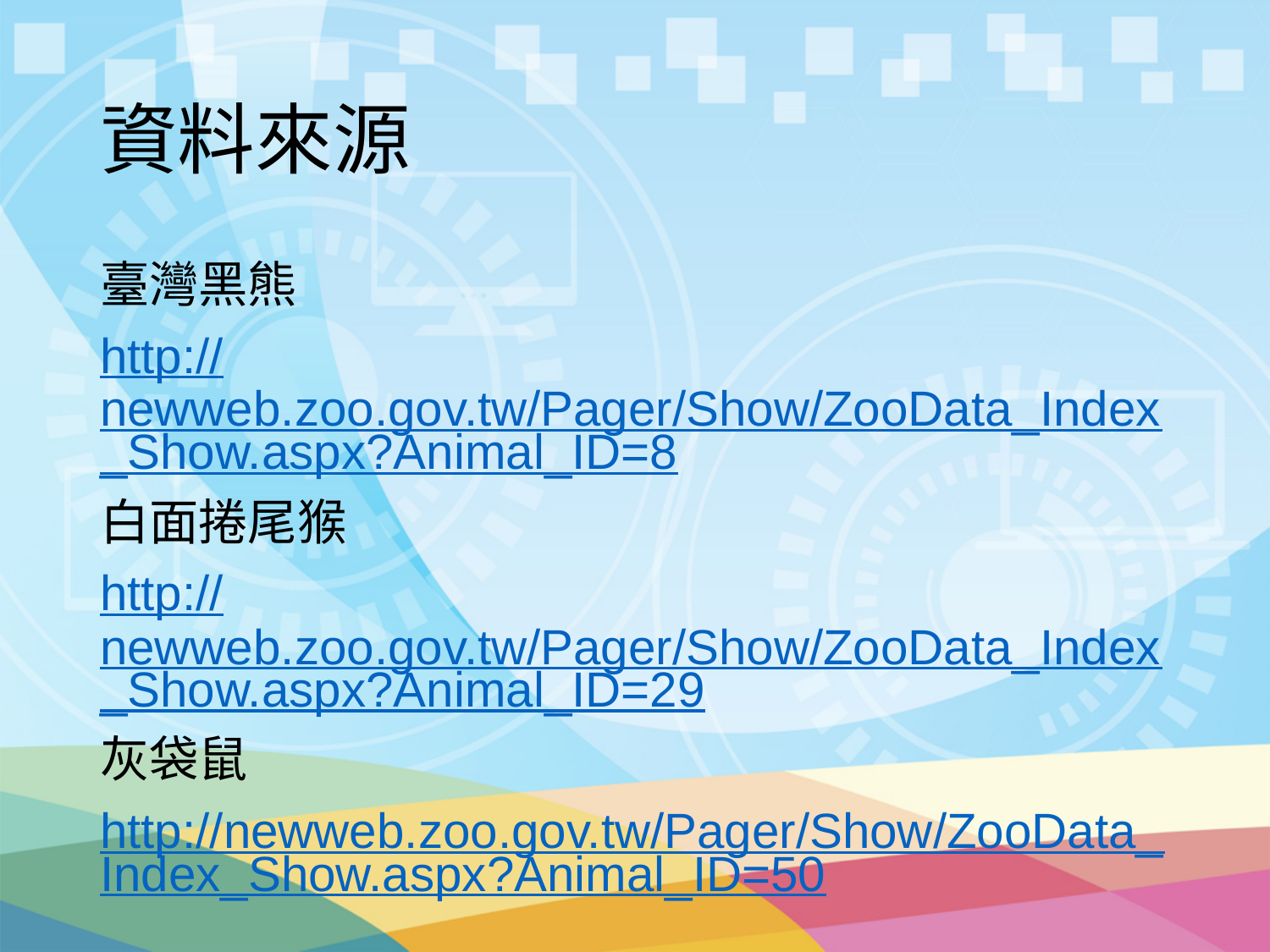

# 資料來源
臺灣黑熊
http://newweb.zoo.gov.tw/Pager/Show/ZooData_Index_Show.aspx?Animal_ID=8
白面捲尾猴
http://newweb.zoo.gov.tw/Pager/Show/ZooData_Index_Show.aspx?Animal_ID=29
灰袋鼠
http://newweb.zoo.gov.tw/Pager/Show/ZooData_Index_Show.aspx?Animal_ID=50